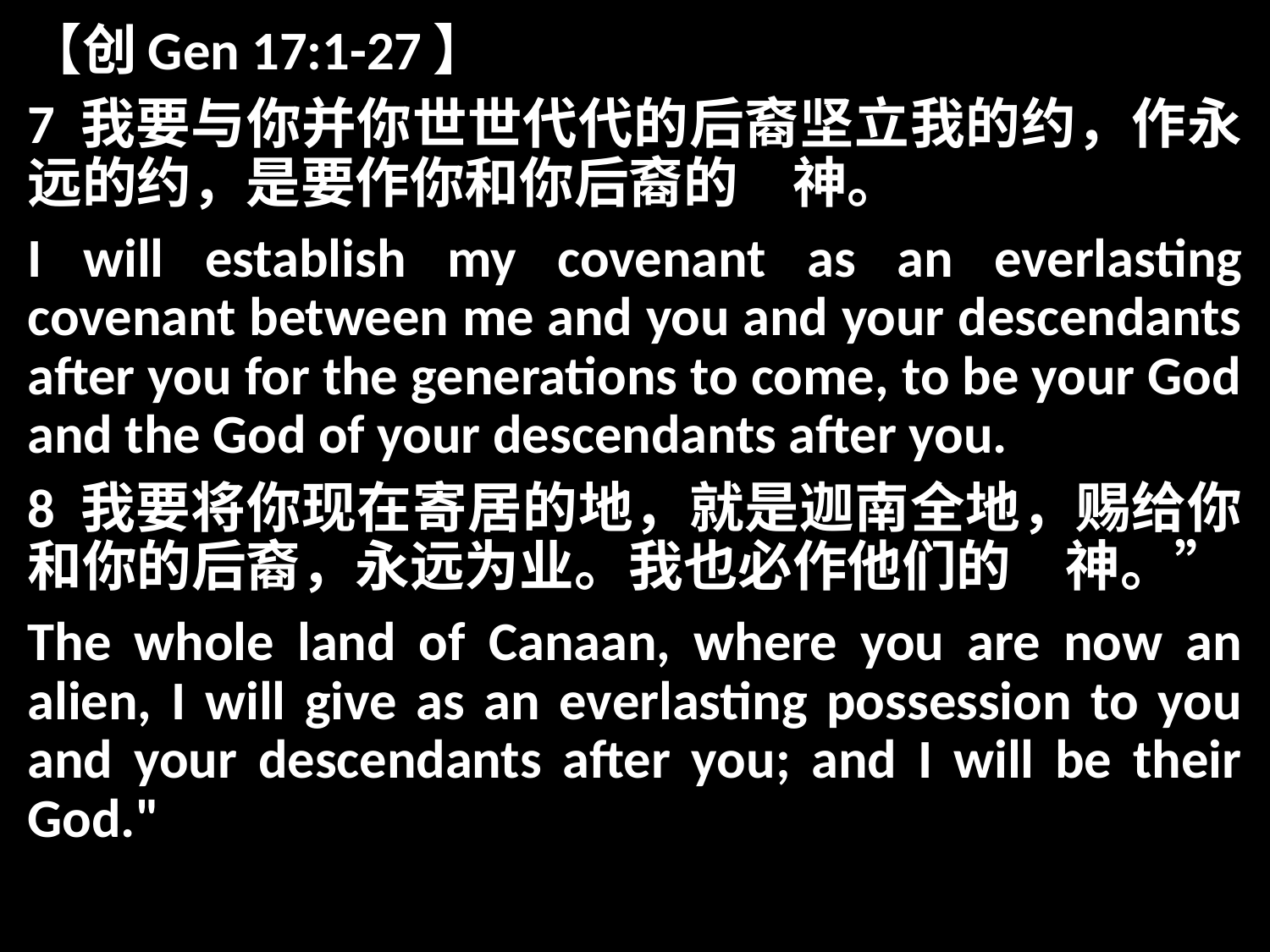

【创Gen 17:1-27】
7 我要与你并你世世代代的后裔坚立我的约，作永远的约，是要作你和你后裔的　神。
I will establish my covenant as an everlasting covenant between me and you and your descendants after you for the generations to come, to be your God and the God of your descendants after you.
8 我要将你现在寄居的地，就是迦南全地，赐给你和你的后裔，永远为业。我也必作他们的　神。”
The whole land of Canaan, where you are now an alien, I will give as an everlasting possession to you and your descendants after you; and I will be their God."